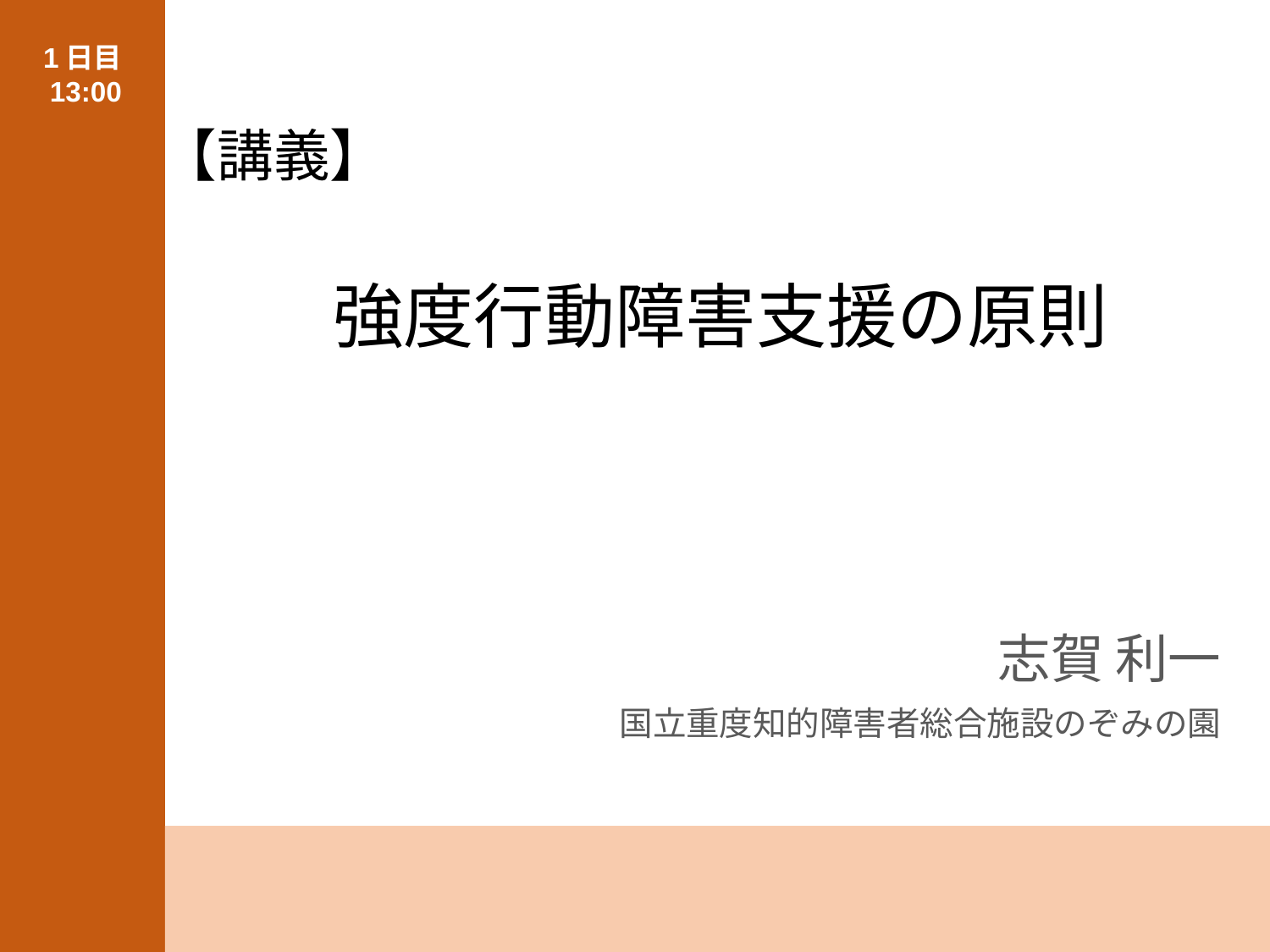

1日目
13:00
【講義】
強度行動障害支援の原則
志賀 利一
国立重度知的障害者総合施設のぞみの園